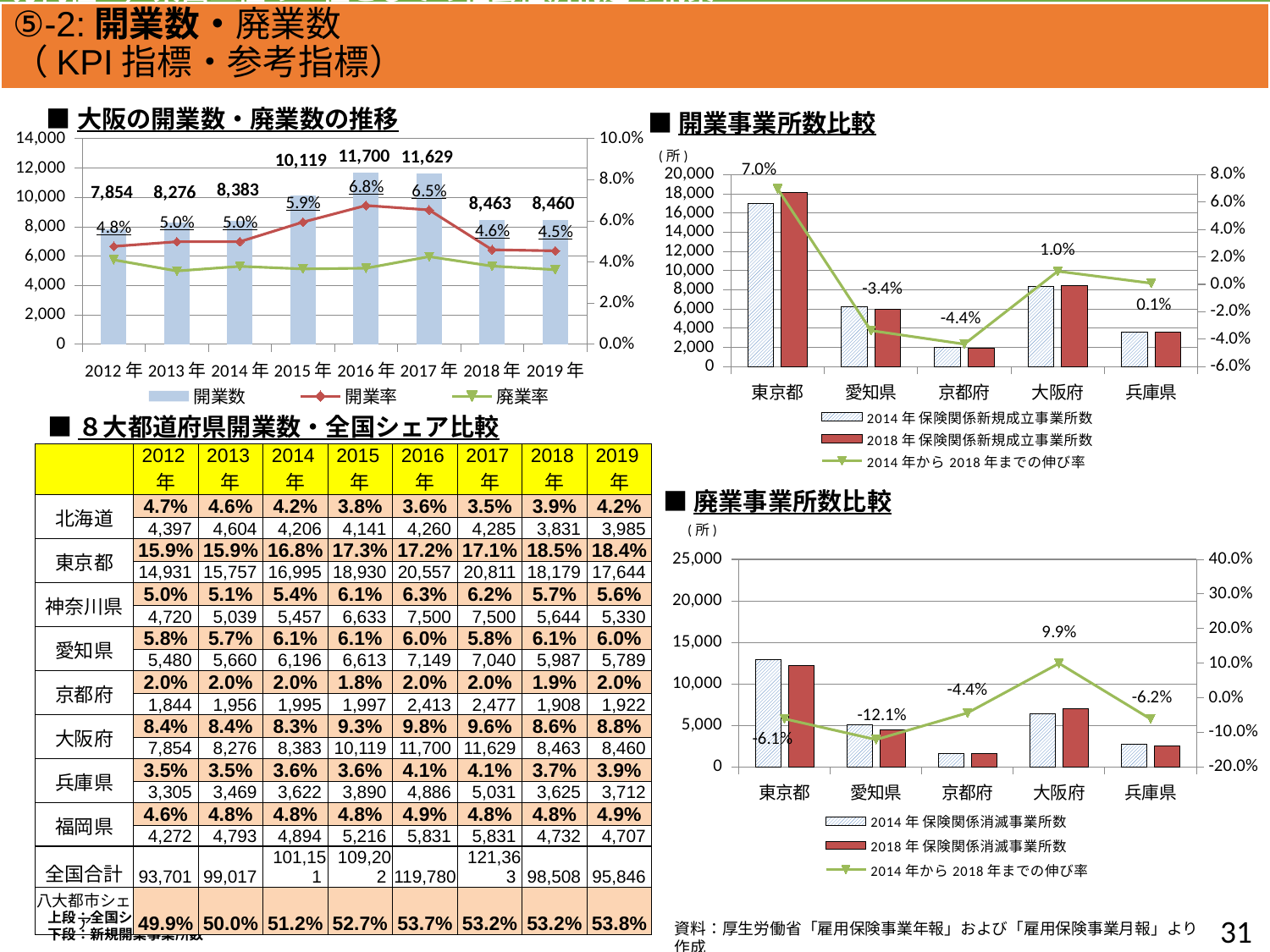

方向性Ⅲ）東西二極の一極としての社会経済構造の構築
方向性Ⅲ）東西二極の一極としての社会経済構造の構築
⑤-2:開業数・廃業数　　　　　　　　　　　　　　　　　　　　　　　　（KPI指標・参考指標）
■大阪の開業数・廃業数の推移
■開業事業所数比較

### Chart

| Category | 開業数 | 開業率 | 廃業率 |
|---|---|---|---|
| 2012年 | 7854.0 | 0.047634354473832644 | 0.041078110879967975 |
| 2013年 | 8276.0 | 0.049906831736306674 | 0.03566927376996786 |
| 2014年 | 8383.0 | 0.0499202038969082 | 0.037921013767805246 |
| 2015年 | 10119.0 | 0.059457776106423485 | 0.036700589935835665 |
| 2016年 | 11700.0 | 0.06752467247648179 | 0.03703468575056271 |
| 2017年 | 11629.0 | 0.06534981736442821 | 0.042669289126159034 |
| 2018年 | 8463.0 | 0.04599181570666971 | 0.03804120405845303 |
| 2019年 | 8460.0 | 0.0454926760018068 | 0.036291970488911834 |
(所)

### Chart

| Category | 2014年 保険関係新規成立事業所数 | 2018年 保険関係新規成立事業所数 | 2014年から2018年までの伸び率 |
|---|---|---|---|
| 東京都 | 16995.0 | 18179.0 | 0.06966754927919983 |
| 愛知県 | 6196.0 | 5987.0 | -0.03373143963847647 |
| 京都府 | 1995.0 | 1908.0 | -0.043609022556390986 |
| 大阪府 | 8383.0 | 8463.0 | 0.009543122986997554 |
| 兵庫県 | 3622.0 | 3625.0 | 0.000828271673108727 |
■８大都道府県開業数・全国シェア比較
|  | 2012年 | 2013年 | 2014年 | 2015年 | 2016年 | 2017年 | 2018年 | 2019年 |
| --- | --- | --- | --- | --- | --- | --- | --- | --- |
| 北海道 | 4.7% | 4.6% | 4.2% | 3.8% | 3.6% | 3.5% | 3.9% | 4.2% |
|  | 4,397 | 4,604 | 4,206 | 4,141 | 4,260 | 4,285 | 3,831 | 3,985 |
| 東京都 | 15.9% | 15.9% | 16.8% | 17.3% | 17.2% | 17.1% | 18.5% | 18.4% |
|  | 14,931 | 15,757 | 16,995 | 18,930 | 20,557 | 20,811 | 18,179 | 17,644 |
| 神奈川県 | 5.0% | 5.1% | 5.4% | 6.1% | 6.3% | 6.2% | 5.7% | 5.6% |
|  | 4,720 | 5,039 | 5,457 | 6,633 | 7,500 | 7,500 | 5,644 | 5,330 |
| 愛知県 | 5.8% | 5.7% | 6.1% | 6.1% | 6.0% | 5.8% | 6.1% | 6.0% |
|  | 5,480 | 5,660 | 6,196 | 6,613 | 7,149 | 7,040 | 5,987 | 5,789 |
| 京都府 | 2.0% | 2.0% | 2.0% | 1.8% | 2.0% | 2.0% | 1.9% | 2.0% |
|  | 1,844 | 1,956 | 1,995 | 1,997 | 2,413 | 2,477 | 1,908 | 1,922 |
| 大阪府 | 8.4% | 8.4% | 8.3% | 9.3% | 9.8% | 9.6% | 8.6% | 8.8% |
|  | 7,854 | 8,276 | 8,383 | 10,119 | 11,700 | 11,629 | 8,463 | 8,460 |
| 兵庫県 | 3.5% | 3.5% | 3.6% | 3.6% | 4.1% | 4.1% | 3.7% | 3.9% |
|  | 3,305 | 3,469 | 3,622 | 3,890 | 4,886 | 5,031 | 3,625 | 3,712 |
| 福岡県 | 4.6% | 4.8% | 4.8% | 4.8% | 4.9% | 4.8% | 4.8% | 4.9% |
|  | 4,272 | 4,793 | 4,894 | 5,216 | 5,831 | 5,831 | 4,732 | 4,707 |
| 全国合計 | 93,701 | 99,017 | 101,151 | 109,202 | 119,780 | 121,363 | 98,508 | 95,846 |
| 八大都市シェア | 49.9% | 50.0% | 51.2% | 52.7% | 53.7% | 53.2% | 53.2% | 53.8% |
■廃業事業所数比較
(所)

### Chart

| Category | 2014年 保険関係消滅事業所数 | 2018年 保険関係消滅事業所数 | 2014年から2018年までの伸び率 |
|---|---|---|---|
| 東京都 | 12953.0 | 12159.0 | -0.0612985408785609 |
| 愛知県 | 5075.0 | 4459.0 | -0.12137931034482763 |
| 京都府 | 1640.0 | 1568.0 | -0.04390243902439028 |
| 大阪府 | 6368.0 | 7000.0 | 0.09924623115577891 |
| 兵庫県 | 2712.0 | 2544.0 | -0.06194690265486724 |
上段：全国シェア率
下段：新規開業事業所数
31
資料：厚生労働省「雇用保険事業年報」および「雇用保険事業月報」より作成